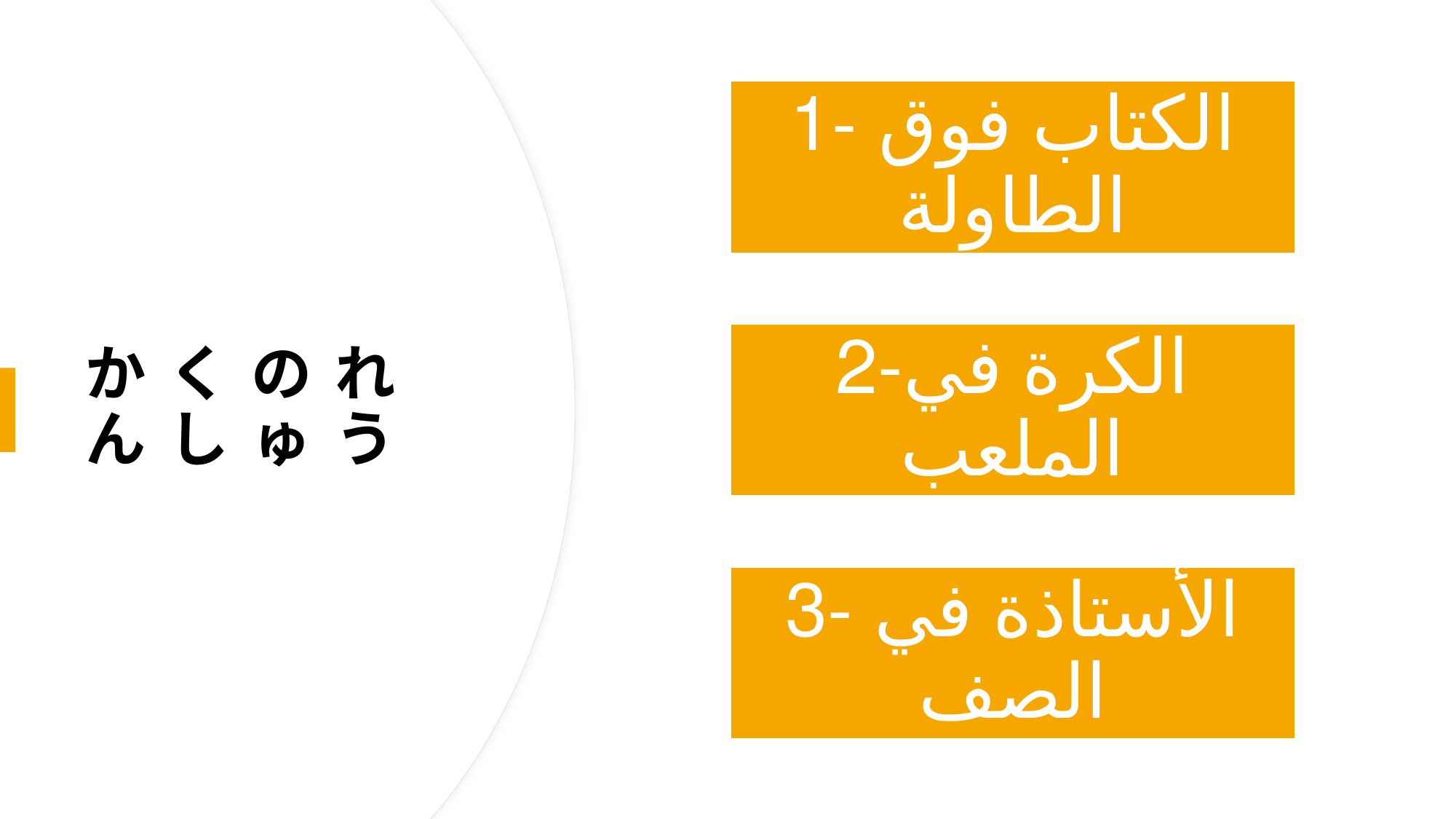

1- الكتاب فوق الطاولة
2-الكرة في الملعب
3- الأستاذة في الصف

# かくのれんしゅう